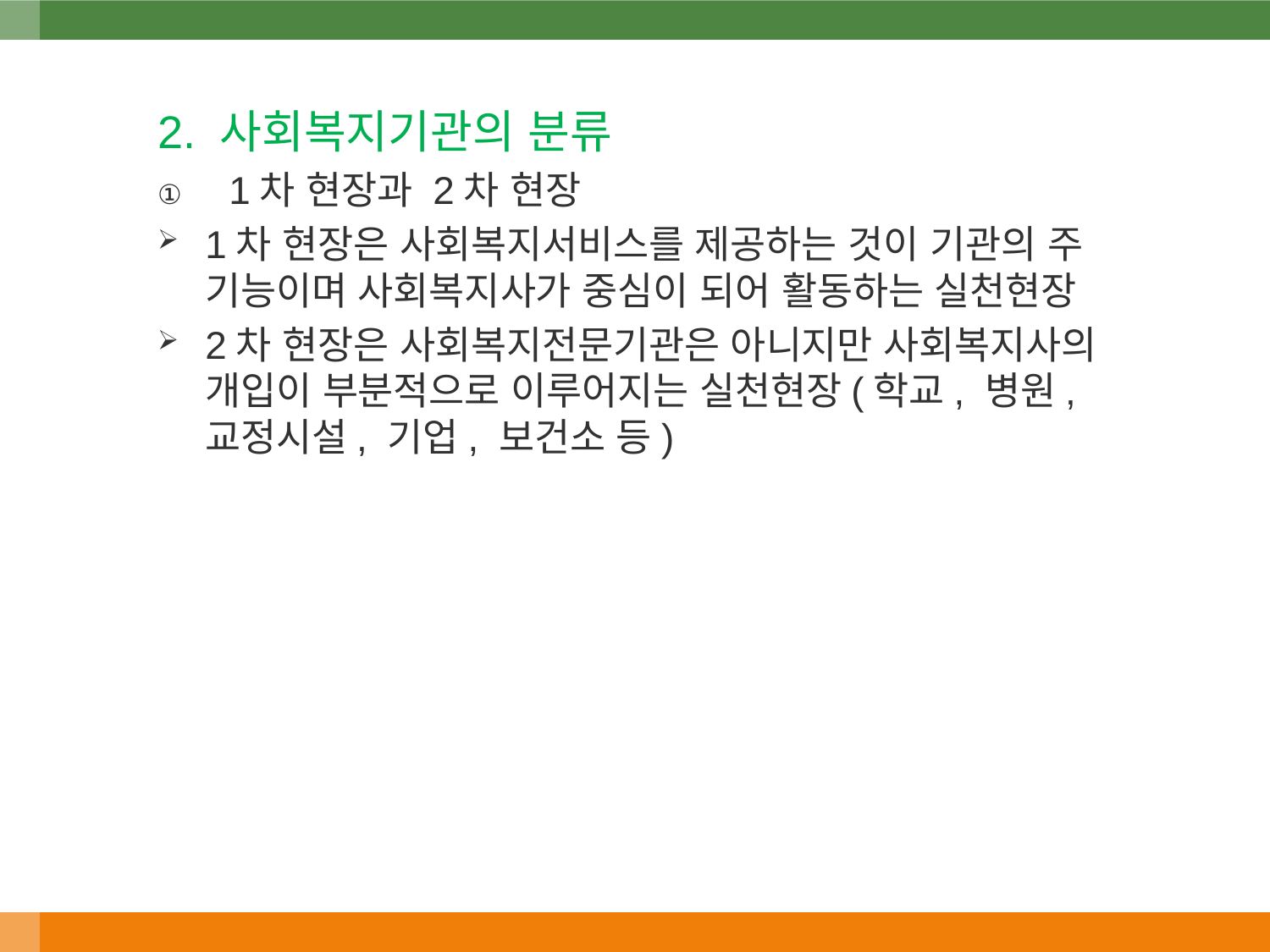

2. 사회복지기관의 분류
1차 현장과 2차 현장
1차 현장은 사회복지서비스를 제공하는 것이 기관의 주 기능이며 사회복지사가 중심이 되어 활동하는 실천현장
2차 현장은 사회복지전문기관은 아니지만 사회복지사의 개입이 부분적으로 이루어지는 실천현장(학교, 병원, 교정시설, 기업, 보건소 등)